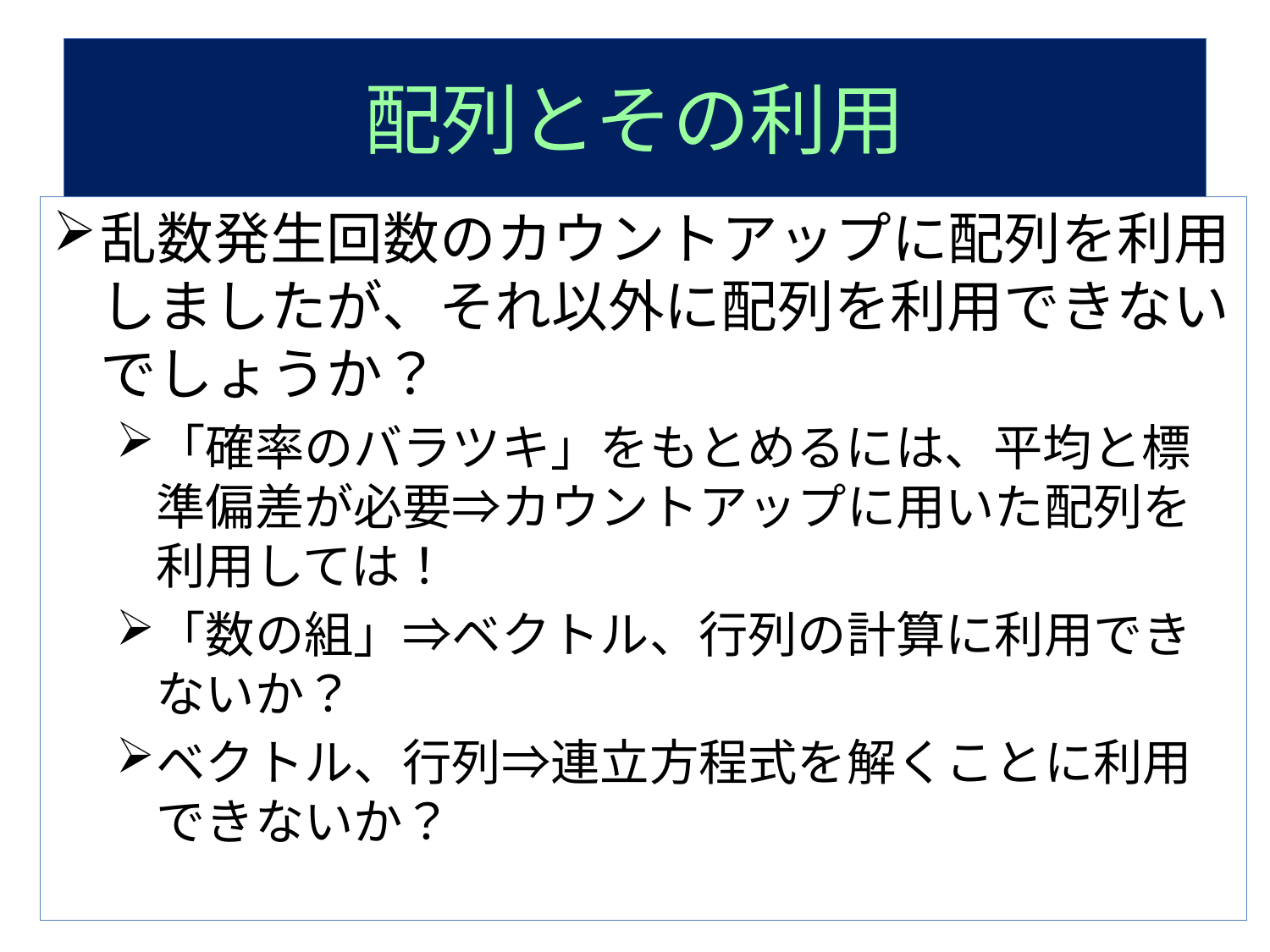

# 配列とその利用
乱数発生回数のカウントアップに配列を利用しましたが、それ以外に配列を利用できないでしょうか？
「確率のバラツキ」をもとめるには、平均と標準偏差が必要⇒カウントアップに用いた配列を利用しては！
「数の組」⇒ベクトル、行列の計算に利用できないか？
ベクトル、行列⇒連立方程式を解くことに利用できないか？